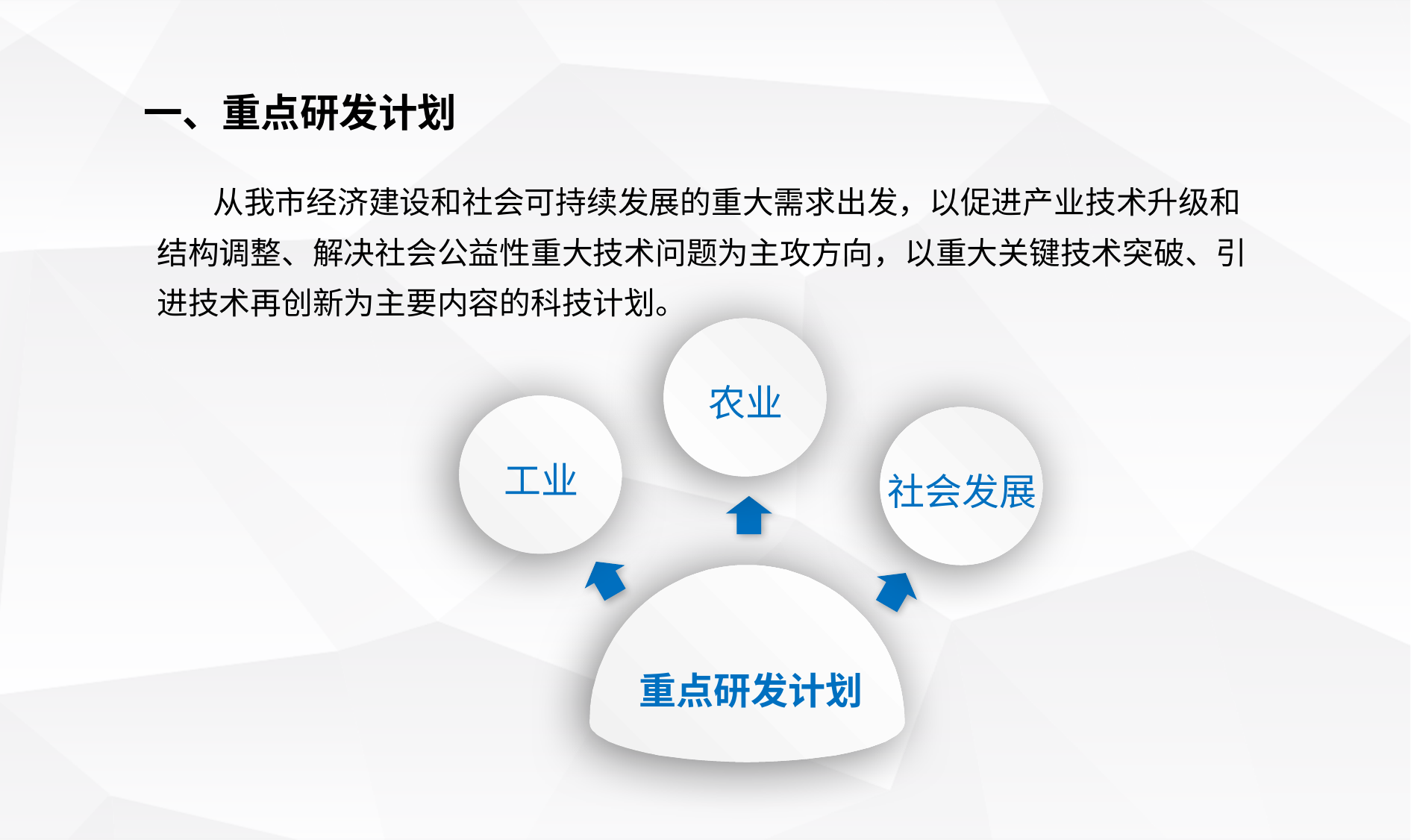

一、重点研发计划
从我市经济建设和社会可持续发展的重大需求出发，以促进产业技术升级和结构调整、解决社会公益性重大技术问题为主攻方向，以重大关键技术突破、引进技术再创新为主要内容的科技计划。

农业

工业

社会发展

重点研发计划